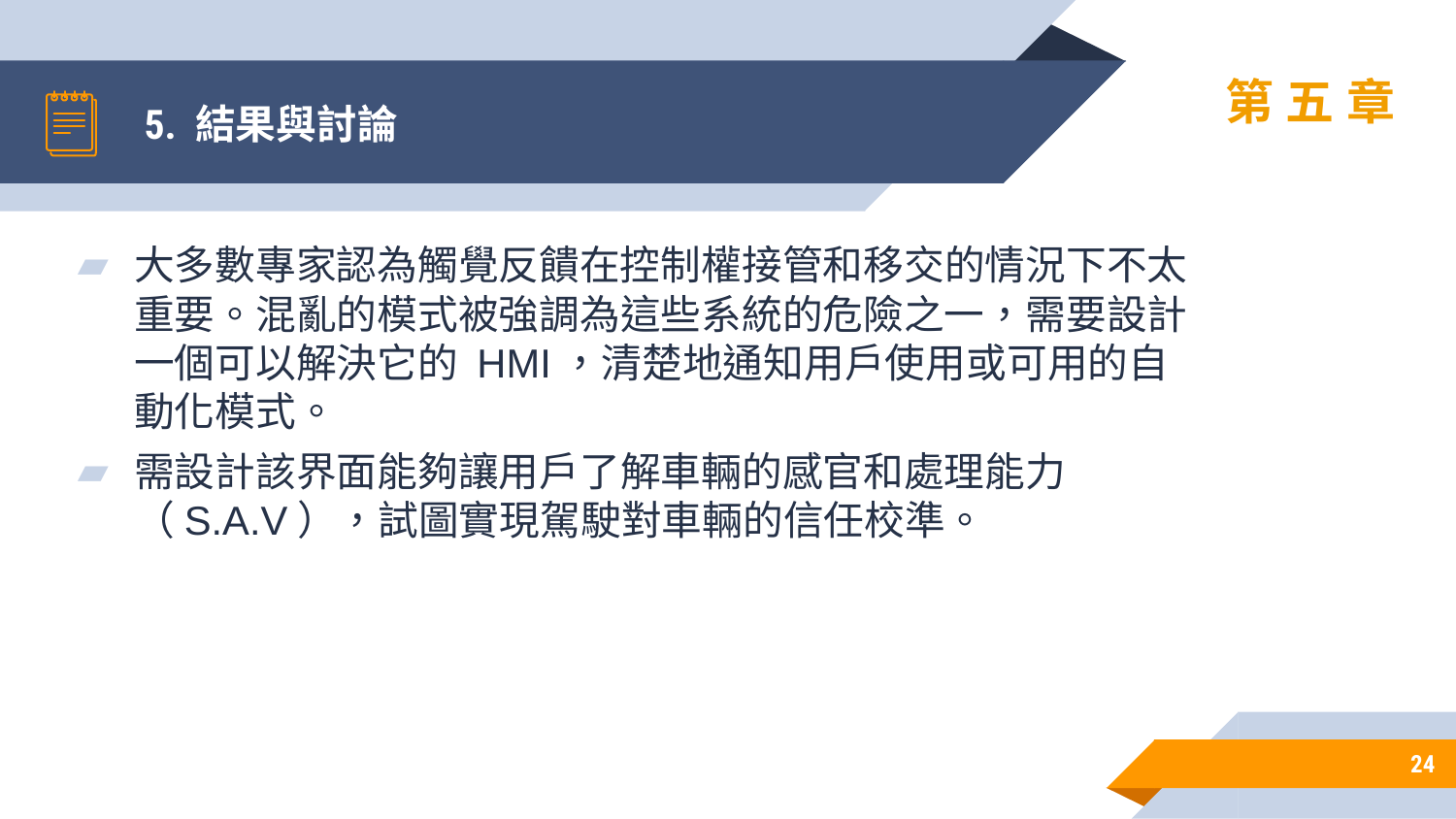

# 5. 結果與討論
第五章

大多數專家認為觸覺反饋在控制權接管和移交的情況下不太重要。混亂的模式被強調為這些系統的危險之一，需要設計一個可以解決它的 HMI，清楚地通知用戶使用或可用的自動化模式。
需設計該界面能夠讓用戶了解車輛的感官和處理能力（S.A.V），試圖實現駕駛對車輛的信任校準。
24